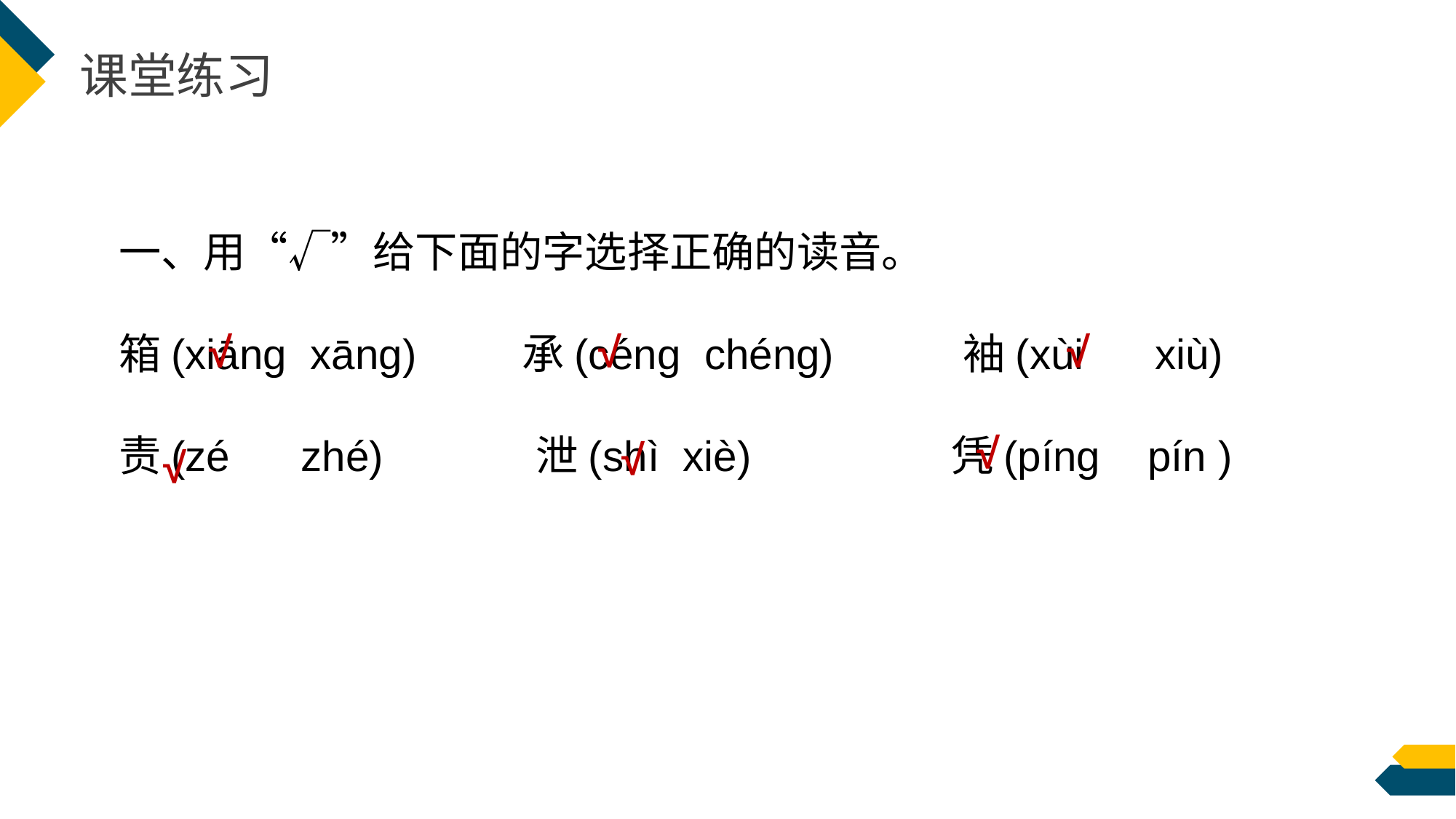

课堂练习
  一、用“√”给下面的字选择正确的读音。
  箱(xiānɡ  xānɡ)        承(cénɡ  chénɡ)          袖(xùi      xiù)
  责(zé      zhé)            泄(shì  xiè)                凭(pínɡ    pín )
 √
 √
 √
 √
 √
 √